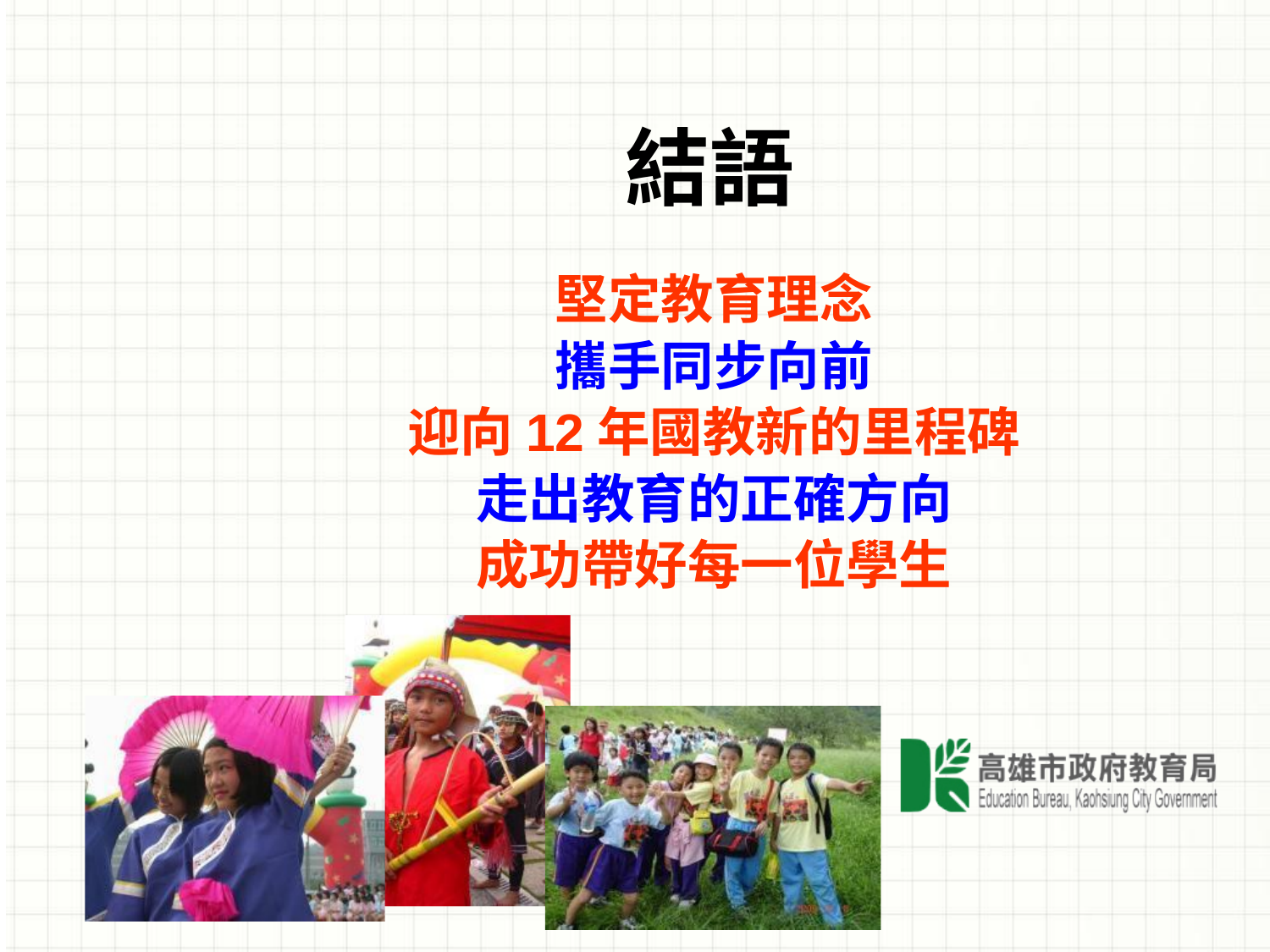

結語
堅定教育理念
攜手同步向前
迎向12年國教新的里程碑
走出教育的正確方向
成功帶好每一位學生